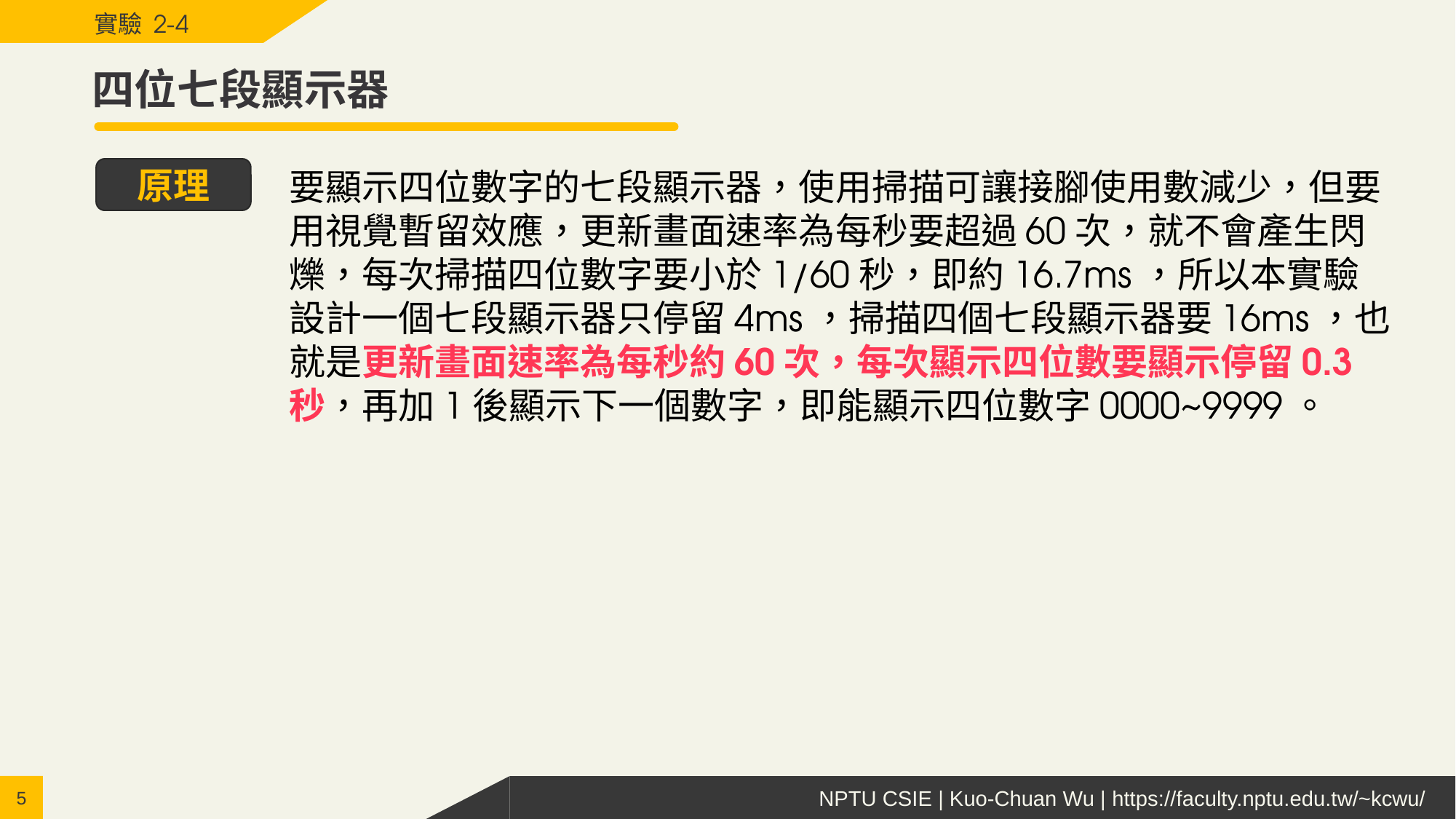

實驗 2-4
# 四位七段顯示器
原理
要顯示四位數字的七段顯示器，使用掃描可讓接腳使用數減少，但要用視覺暫留效應，更新畫面速率為每秒要超過60次，就不會產生閃爍，每次掃描四位數字要小於1/60秒，即約16.7ms，所以本實驗設計一個七段顯示器只停留4ms，掃描四個七段顯示器要16ms，也就是更新畫面速率為每秒約60次，每次顯示四位數要顯示停留0.3秒，再加1後顯示下一個數字，即能顯示四位數字0000~9999。